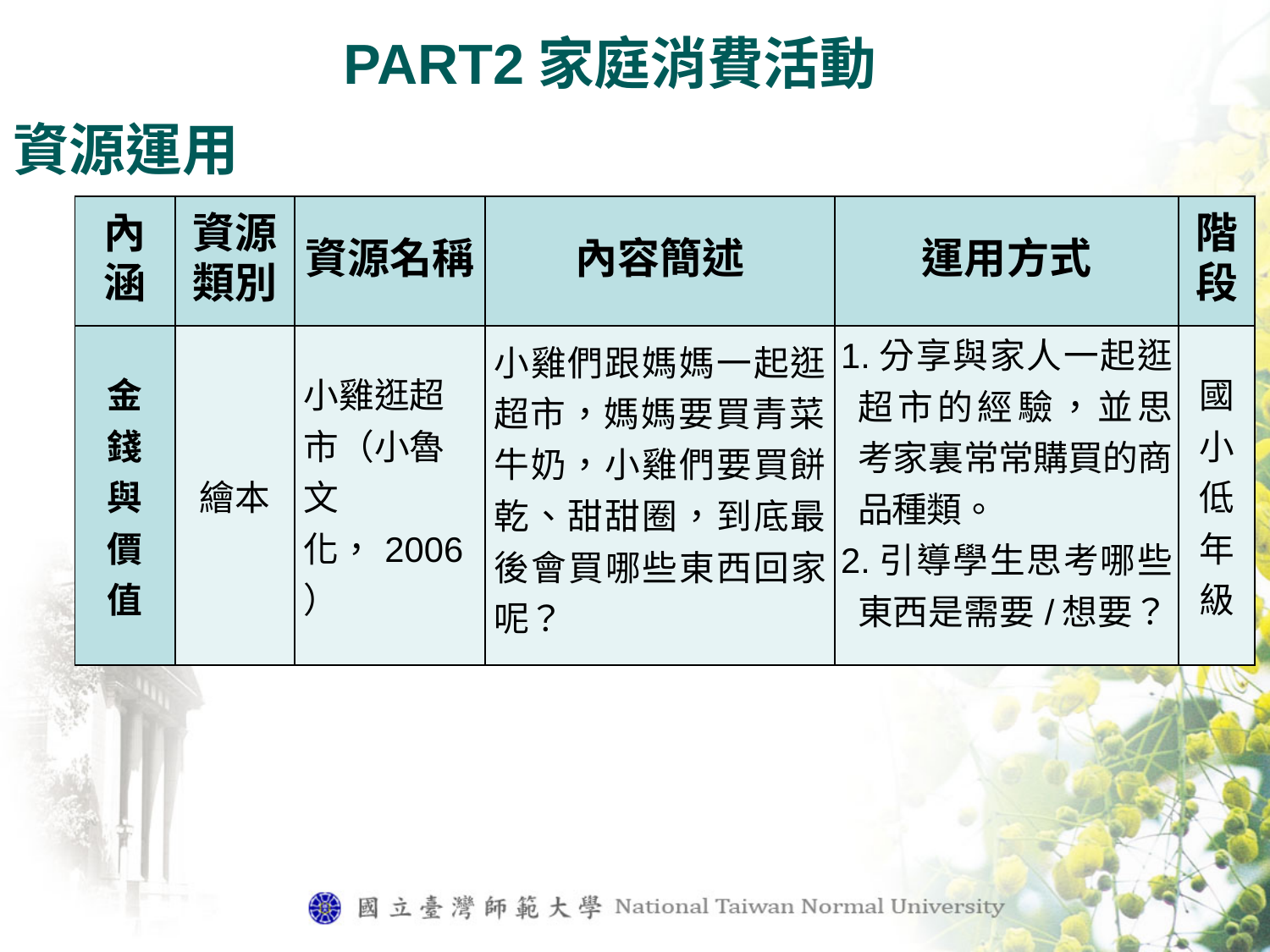

PART2家庭消費活動
資源運用
| 內涵 | 資源類別 | 資源名稱 | 內容簡述 | 運用方式 | 階段 |
| --- | --- | --- | --- | --- | --- |
| 金 錢 與 價 值 | 繪本 | 小雞逛超市（小魯文化，2006） | 小雞們跟媽媽一起逛超市，媽媽要買青菜、牛奶，小雞們要買餅乾、甜甜圈，到底最後會買哪些東西回家呢？ | 1.分享與家人一起逛超市的經驗，並思考家裏常常購買的商品種類。 2.引導學生思考哪些東西是需要/想要？ | 國小低年級 |